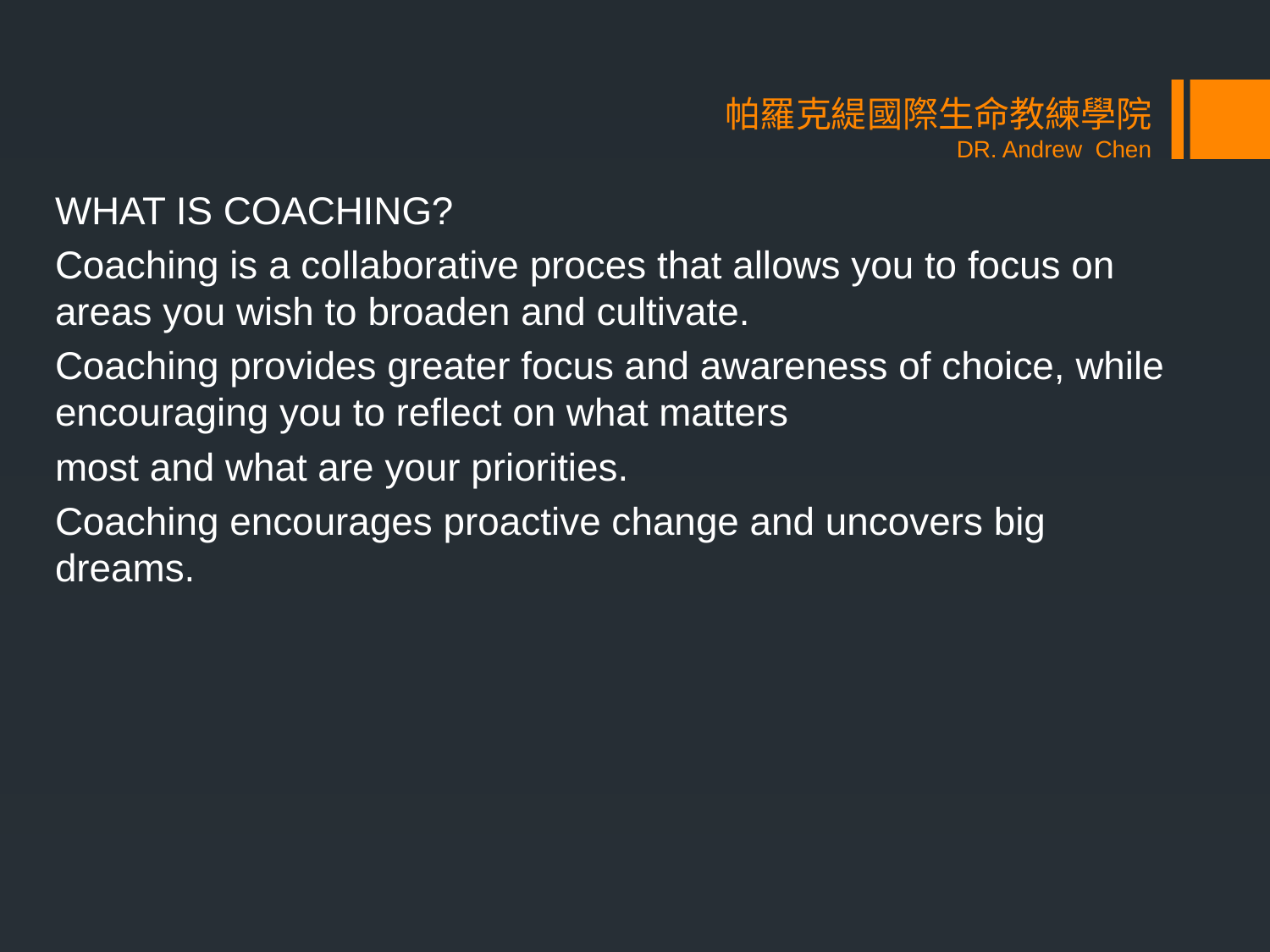

# 帕羅克緹國際生命教練學院 DR. Andrew  Chen
WHAT IS COACHING?
Coaching is a collaborative proces that allows you to focus on areas you wish to broaden and cultivate.
Coaching provides greater focus and awareness of choice, while encouraging you to reflect on what matters
most and what are your priorities.
Coaching encourages proactive change and uncovers big dreams.